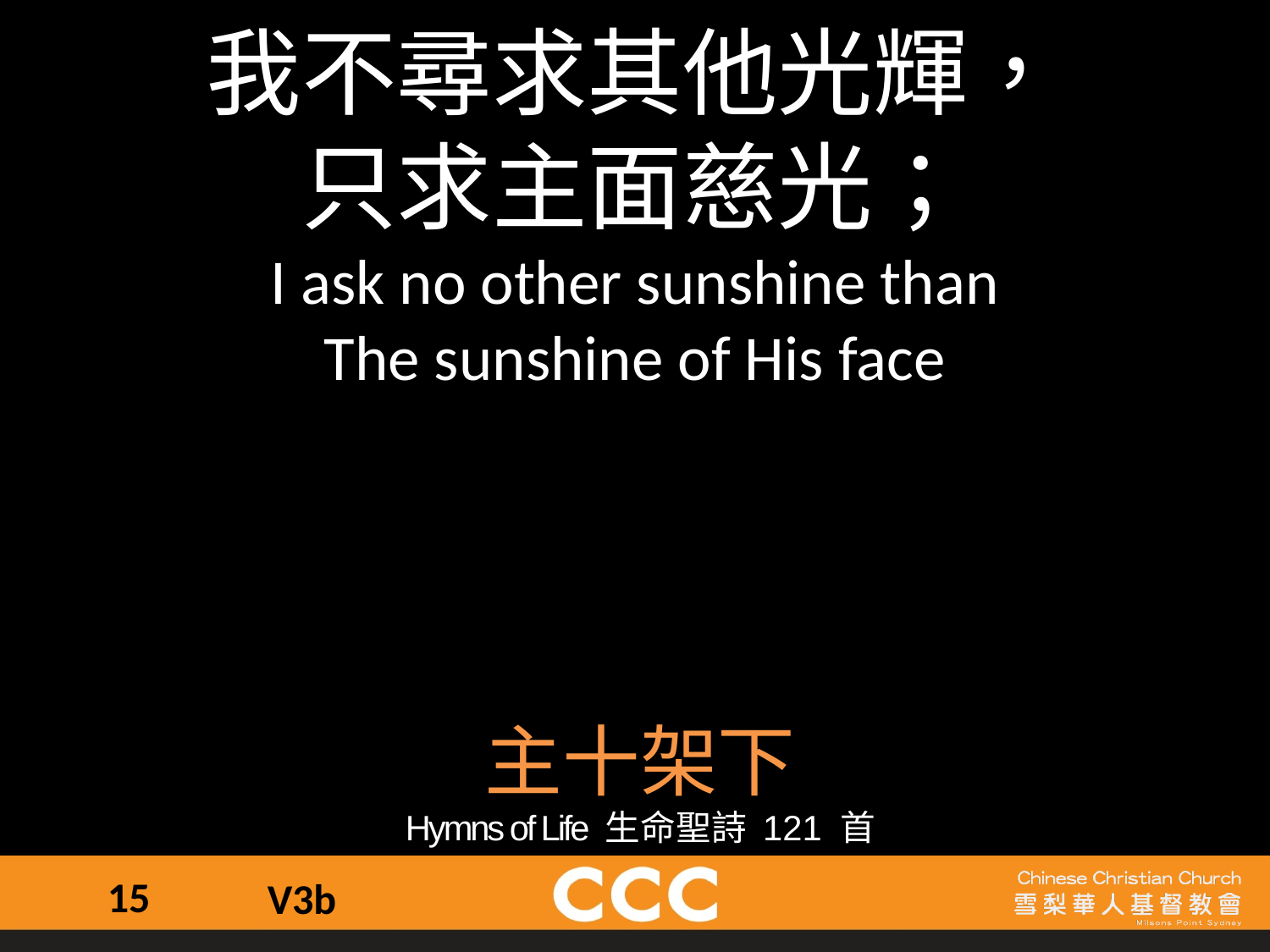

我不尋求其他光輝，
只求主面慈光；
I ask no other sunshine than
The sunshine of His face
主十架下
Hymns of Life 生命聖詩 121 首

15
V3b